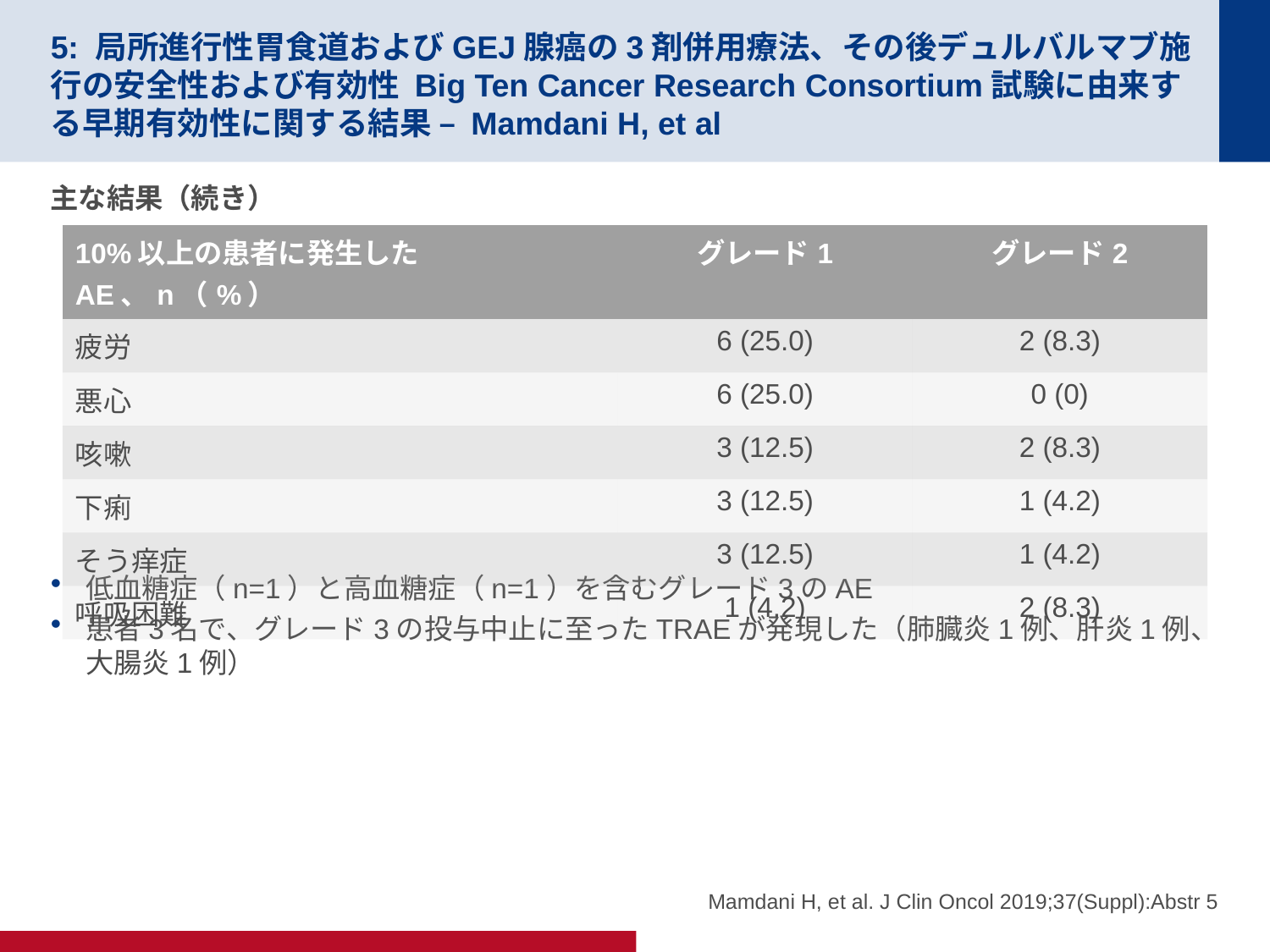

# 5: 局所進行性胃食道およびGEJ腺癌の3剤併用療法、その後デュルバルマブ施行の安全性および有効性 Big Ten Cancer Research Consortium試験に由来する早期有効性に関する結果 – Mamdani H, et al
主な結果（続き）
低血糖症（n=1）と高血糖症（n=1）を含むグレード3のAE
患者3名で、グレード3の投与中止に至ったTRAEが発現した（肺臓炎1例、肝炎1例、大腸炎1例）

| 10%以上の患者に発生したAE、n（%） | グレード1 | グレード2 |
| --- | --- | --- |
| 疲労 | 6 (25.0) | 2 (8.3) |
| 悪心 | 6 (25.0) | 0 (0) |
| 咳嗽 | 3 (12.5) | 2 (8.3) |
| 下痢 | 3 (12.5) | 1 (4.2) |
| そう痒症 | 3 (12.5) | 1 (4.2) |
| 呼吸困難 | 1 (4.2) | 2 (8.3) |
Mamdani H, et al. J Clin Oncol 2019;37(Suppl):Abstr 5